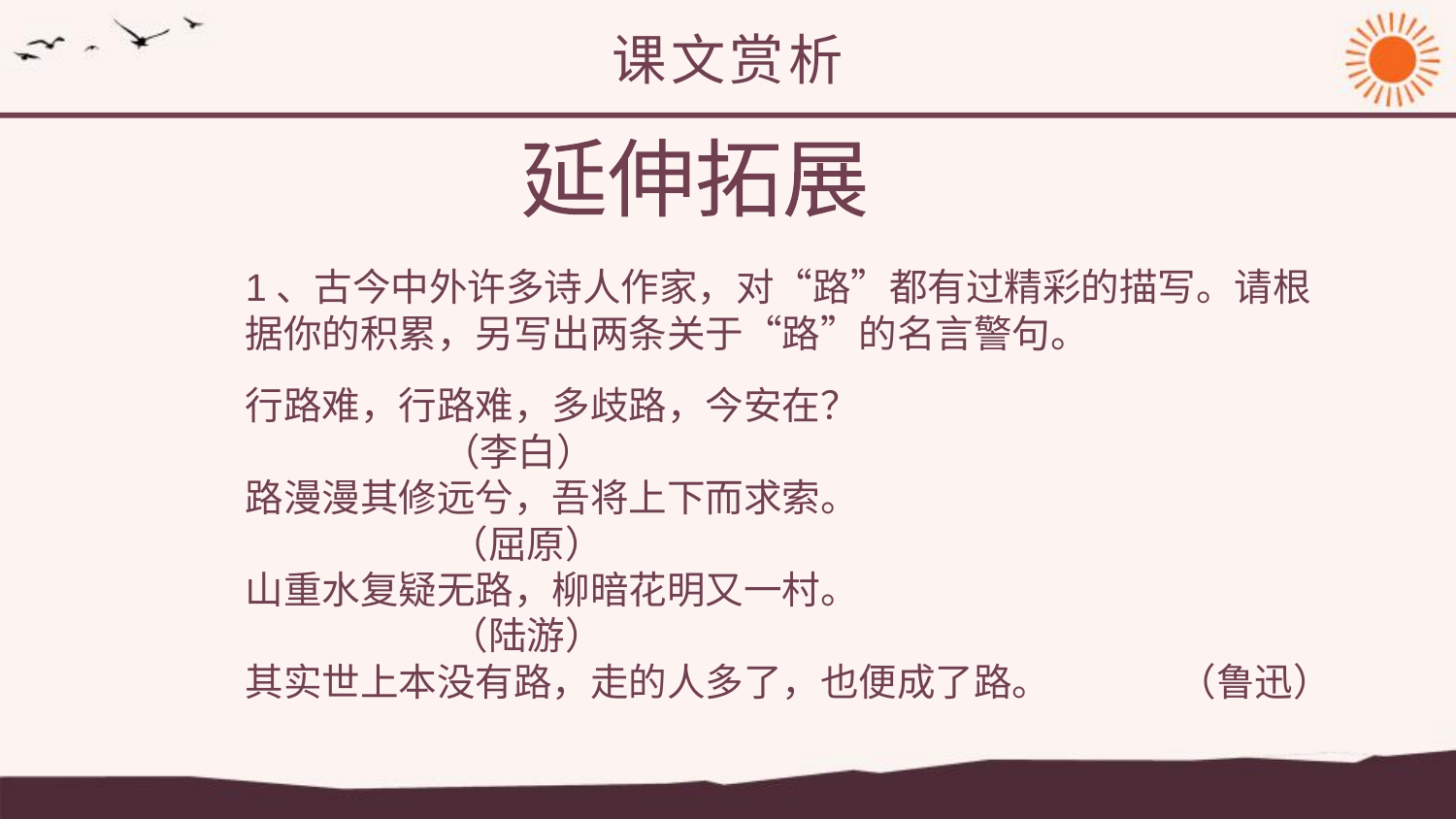

课文赏析

延伸拓展
1、古今中外许多诗人作家，对“路”都有过精彩的描写。请根据你的积累，另写出两条关于“路”的名言警句。
行路难，行路难，多歧路，今安在？
                      （李白）
路漫漫其修远兮，吾将上下而求索。
                       （屈原）
山重水复疑无路，柳暗花明又一村。
                       （陆游）
其实世上本没有路，走的人多了，也便成了路。               （鲁迅）